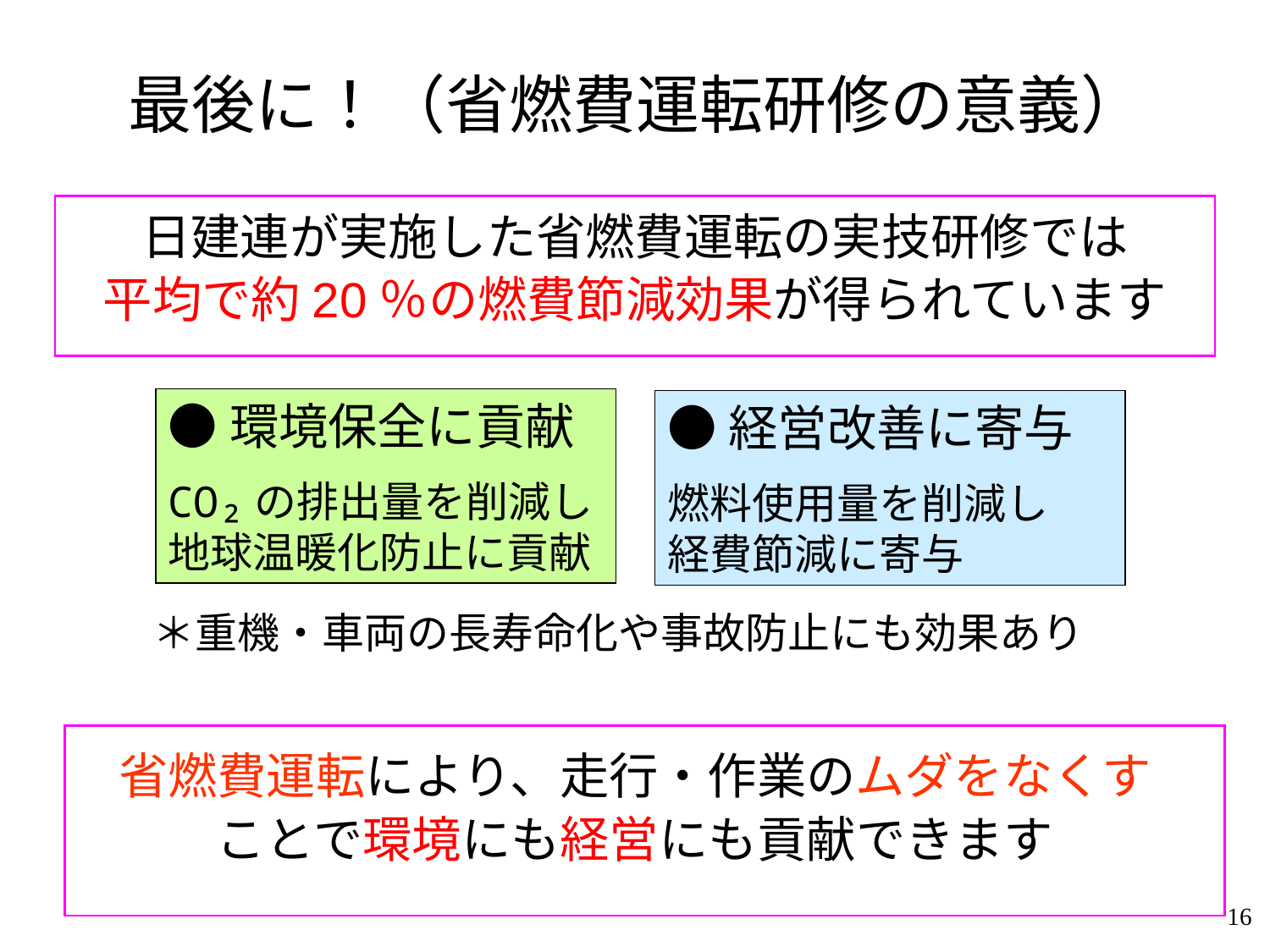

# 最後に！（省燃費運転研修の意義）

日建連が実施した省燃費運転の実技研修では
平均で約20％の燃費節減効果が得られています
●環境保全に貢献
CO₂の排出量を削減し
地球温暖化防止に貢献
●経営改善に寄与
燃料使用量を削減し
経費節減に寄与
＊重機・車両の長寿命化や事故防止にも効果あり

省燃費運転により、走行・作業のムダをなくす
ことで環境にも経営にも貢献できます
16